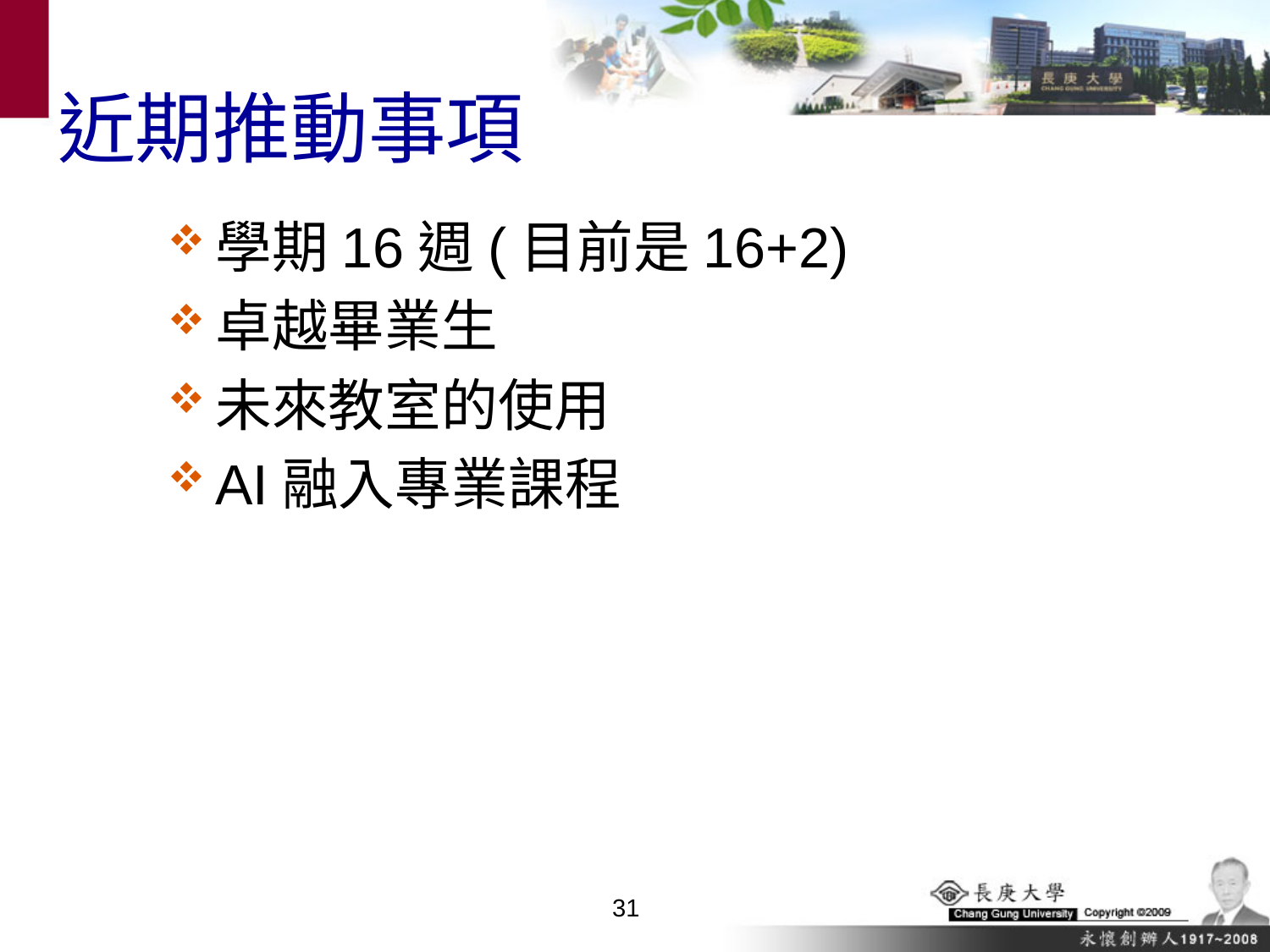

# 近期推動事項
學期16週(目前是16+2)
卓越畢業生
未來教室的使用
AI融入專業課程

31